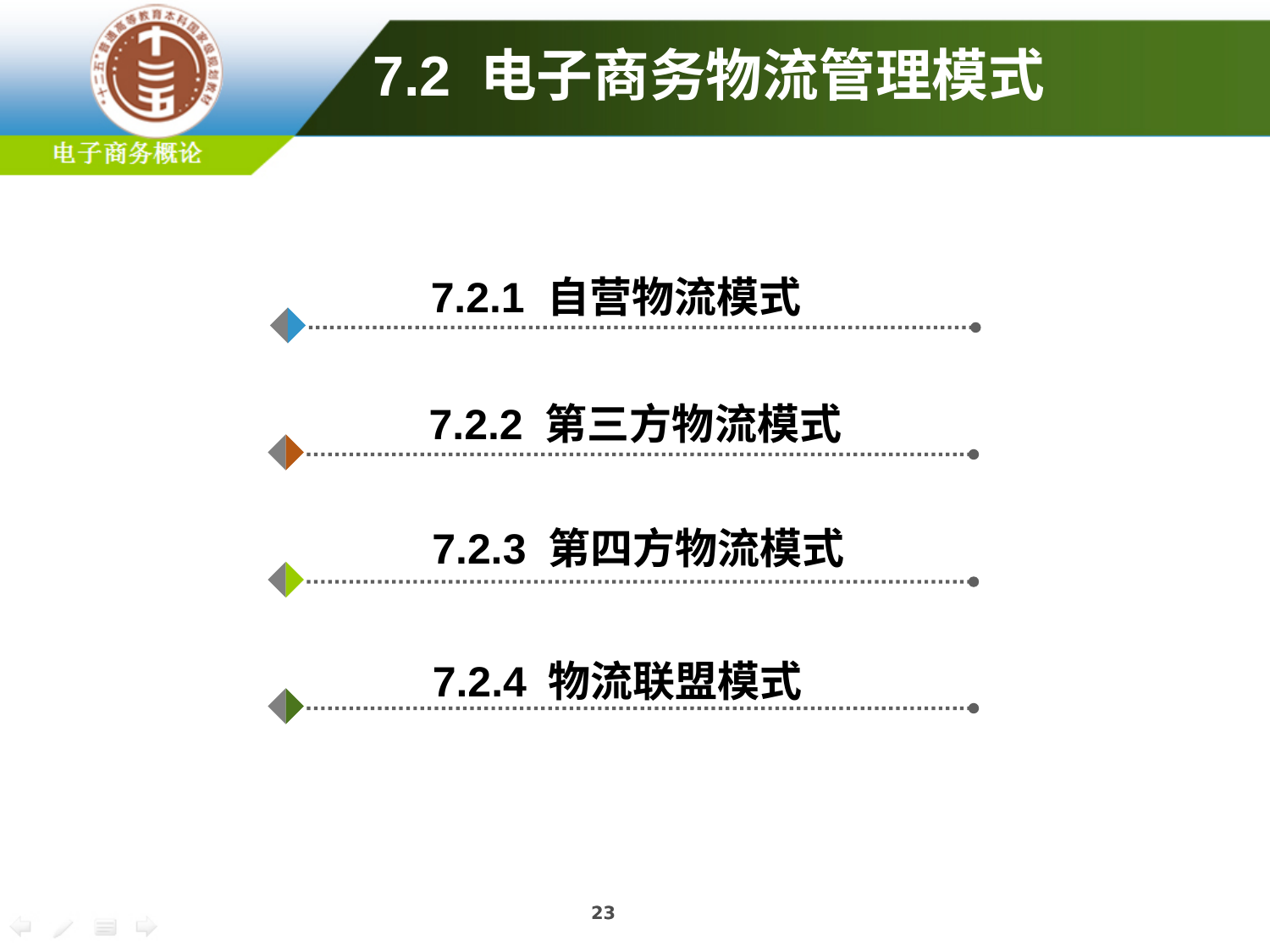

7.2 电子商务物流管理模式
7.2.1 自营物流模式

7.2.2 第三方物流模式

7.2.3 第四方物流模式

7.2.4 物流联盟模式

23
23